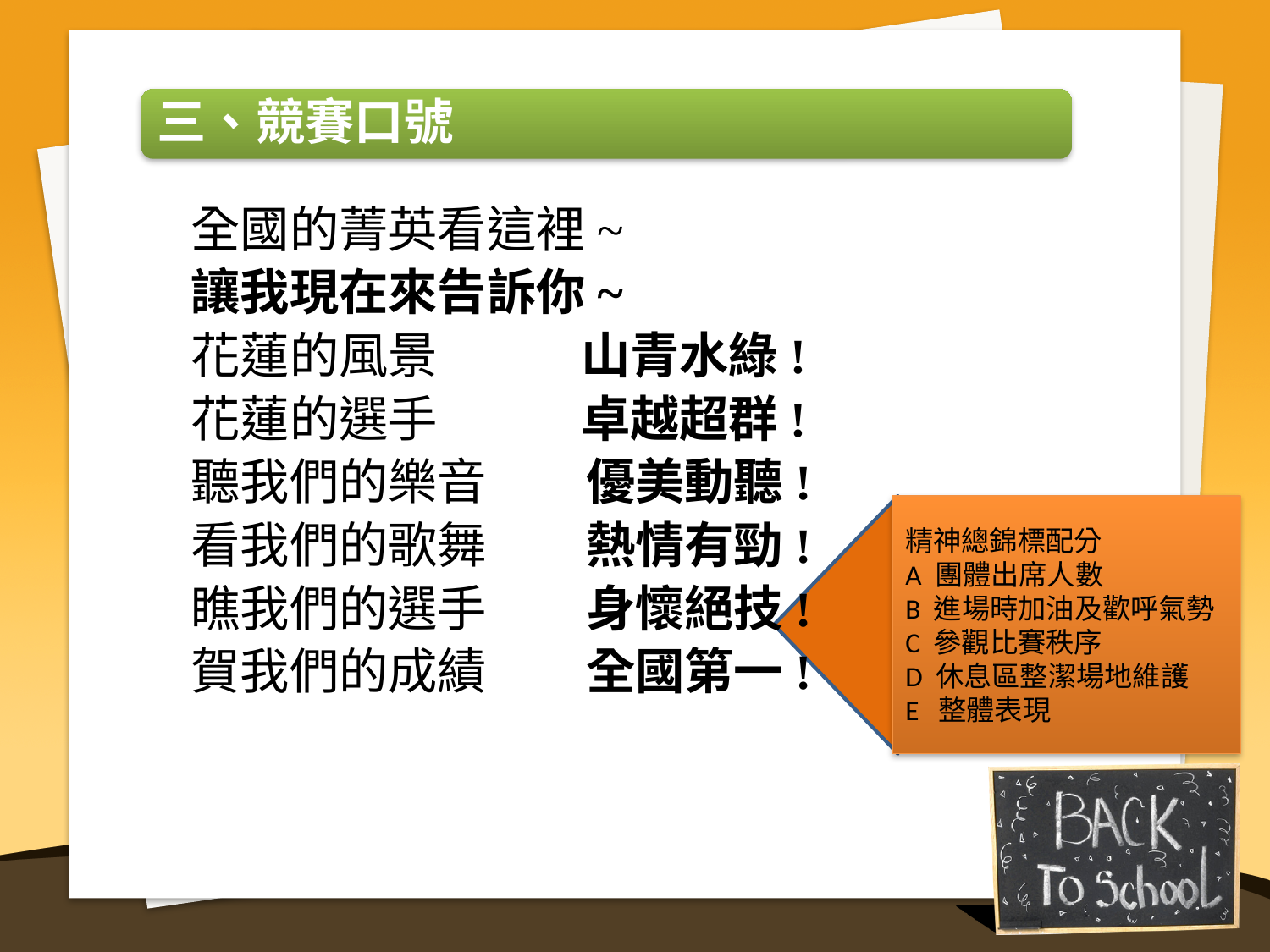

三、競賽口號
全國的菁英看這裡~
讓我現在來告訴你~
花蓮的風景             山青水綠!
花蓮的選手             卓越超群!
聽我們的樂音         優美動聽!
看我們的歌舞         熱情有勁!
瞧我們的選手         身懷絕技!
賀我們的成績         全國第一!

精神總錦標配分
A 團體出席人數
B 進場時加油及歡呼氣勢
C 參觀比賽秩序
D 休息區整潔場地維護
E  整體表現